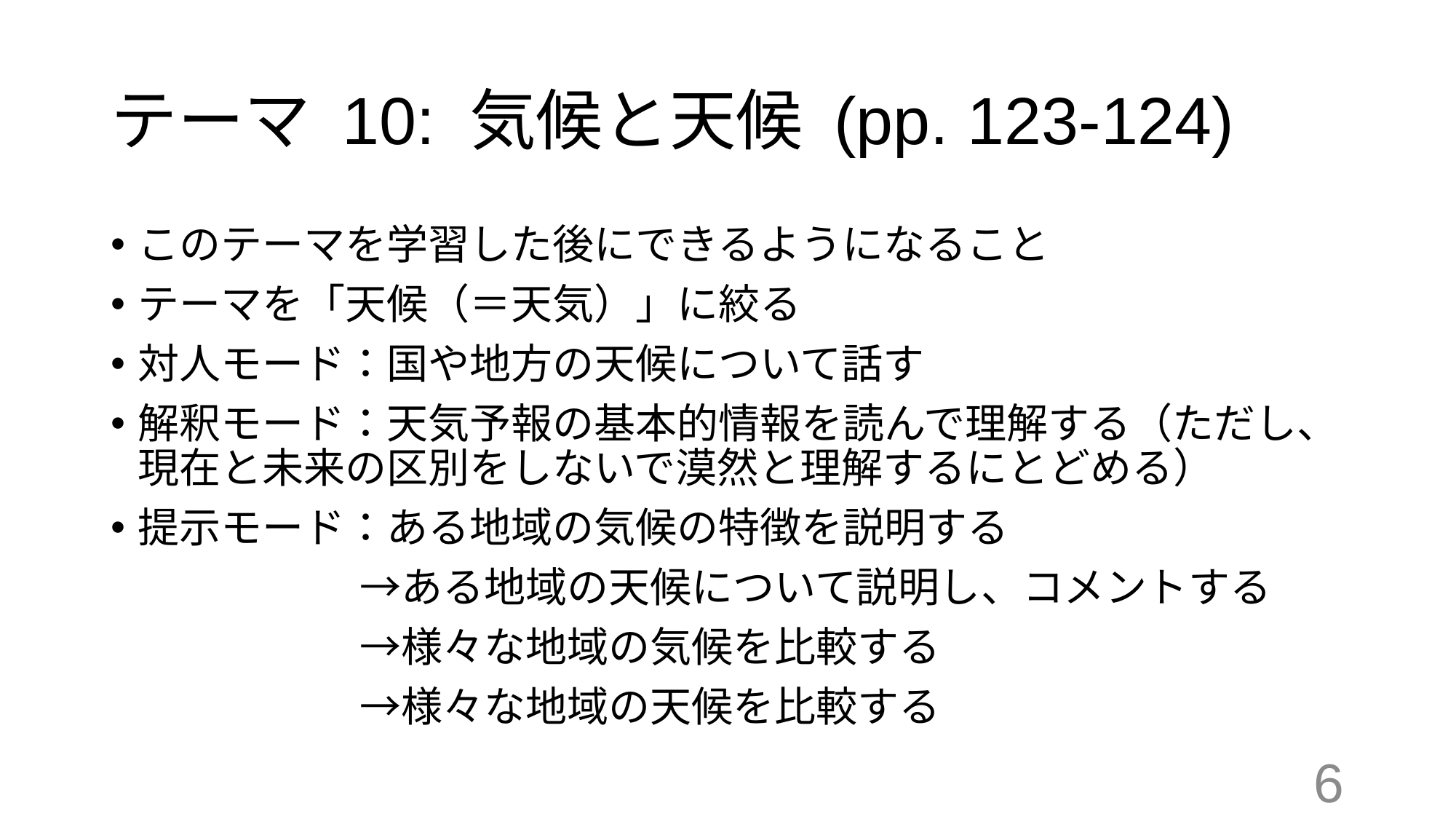

# テーマ 10: 気候と天候 (pp. 123-124)
このテーマを学習した後にできるようになること
テーマを「天候（＝天気）」に絞る
対人モード：国や地方の天候について話す
解釈モード：天気予報の基本的情報を読んで理解する（ただし、現在と未来の区別をしないで漠然と理解するにとどめる）
提示モード：ある地域の気候の特徴を説明する
　　　　　　→ある地域の天候について説明し、コメントする
　　　　　　→様々な地域の気候を比較する
　　　　　　→様々な地域の天候を比較する
6